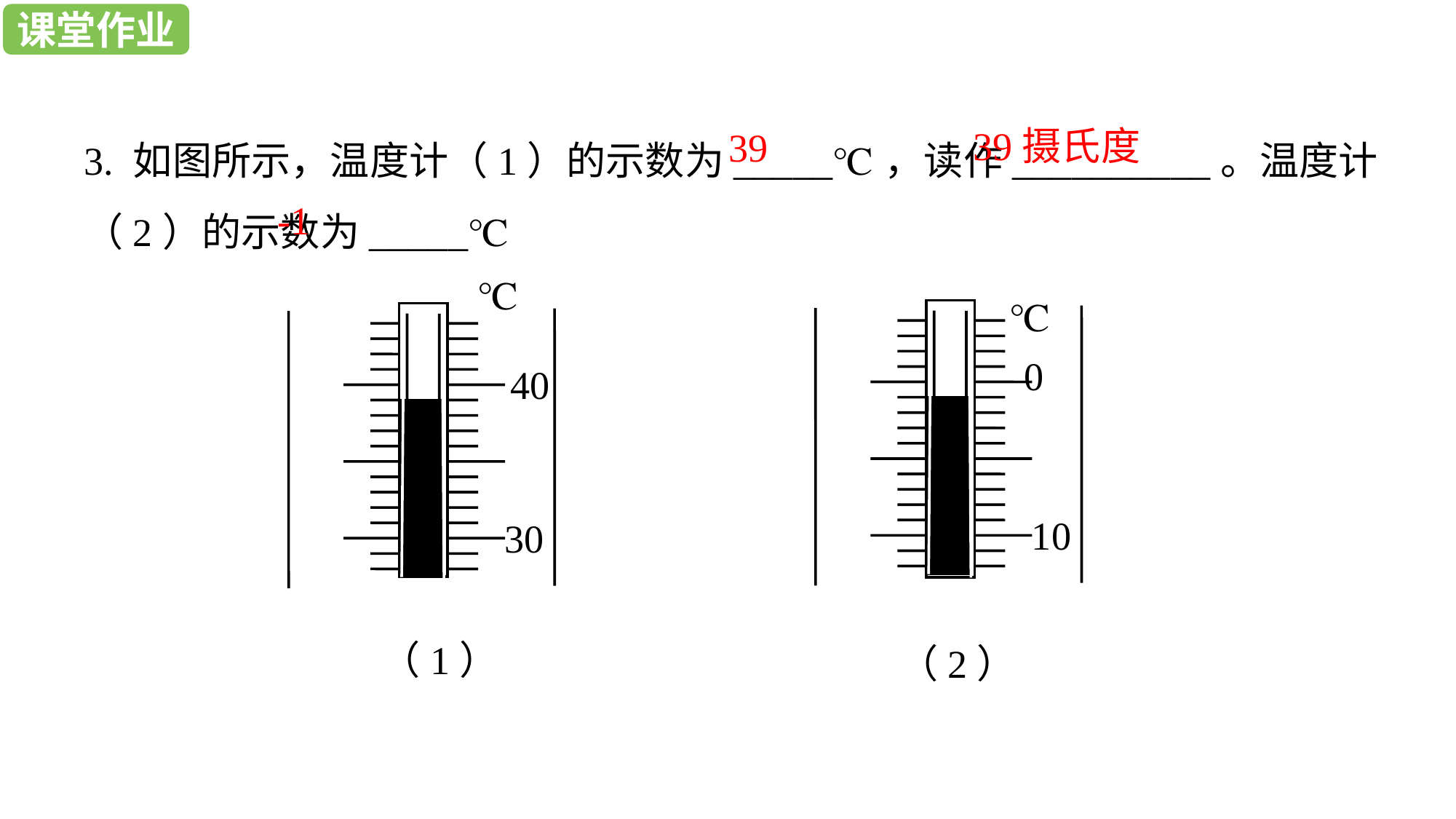

课堂作业
课堂作业
3. 如图所示，温度计（1）的示数为_____℃，读作__________。温度计（2）的示数为_____℃
39摄氏度
39
-1
℃

40

30
℃

0

10
（1）
（2）